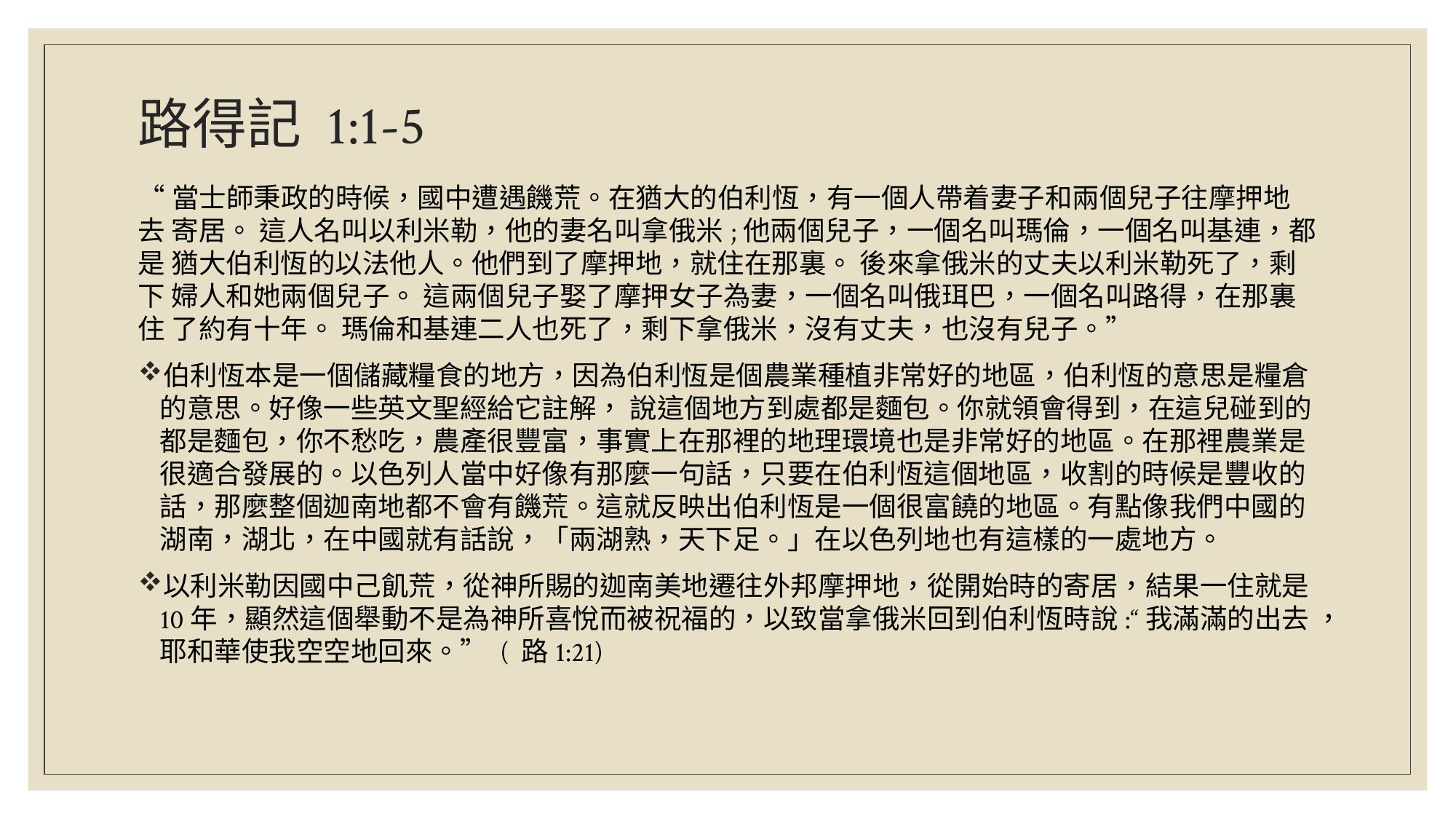

# 路得記 1:1-5
“當士師秉政的時候，國中遭遇饑荒。在猶大的伯利恆，有一個人帶着妻子和兩個兒子往摩押地去 寄居。 這人名叫以利米勒，他的妻名叫拿俄米;他兩個兒子，一個名叫瑪倫，一個名叫基連，都是 猶大伯利恆的以法他人。他們到了摩押地，就住在那裏。 後來拿俄米的丈夫以利米勒死了，剩下 婦人和她兩個兒子。 這兩個兒子娶了摩押女子為妻，一個名叫俄珥巴，一個名叫路得，在那裏住 了約有十年。 瑪倫和基連二人也死了，剩下拿俄米，沒有丈夫，也沒有兒子。”
伯利恆本是一個儲藏糧食的地方，因為伯利恆是個農業種植非常好的地區，伯利恆的意思是糧倉 的意思。好像一些英文聖經給它註解， 說這個地方到處都是麵包。你就領會得到，在這兒碰到的 都是麵包，你不愁吃，農產很豐富，事實上在那裡的地理環境也是非常好的地區。在那裡農業是 很適合發展的。以色列人當中好像有那麼一句話，只要在伯利恆這個地區，收割的時候是豐收的 話，那麼整個迦南地都不會有饑荒。這就反映出伯利恆是一個很富饒的地區。有點像我們中國的 湖南，湖北，在中國就有話說，「兩湖熟，天下足。」在以色列地也有這樣的一處地方。
以利米勒因國中己飢荒，從神所賜的迦南美地遷往外邦摩押地，從開始時的寄居，結果一住就是 10年，顯然這個舉動不是為神所喜悅而被祝福的，以致當拿俄米回到伯利恆時說:“我滿滿的出去 ，耶和華使我空空地回來。” ( 路1:21)